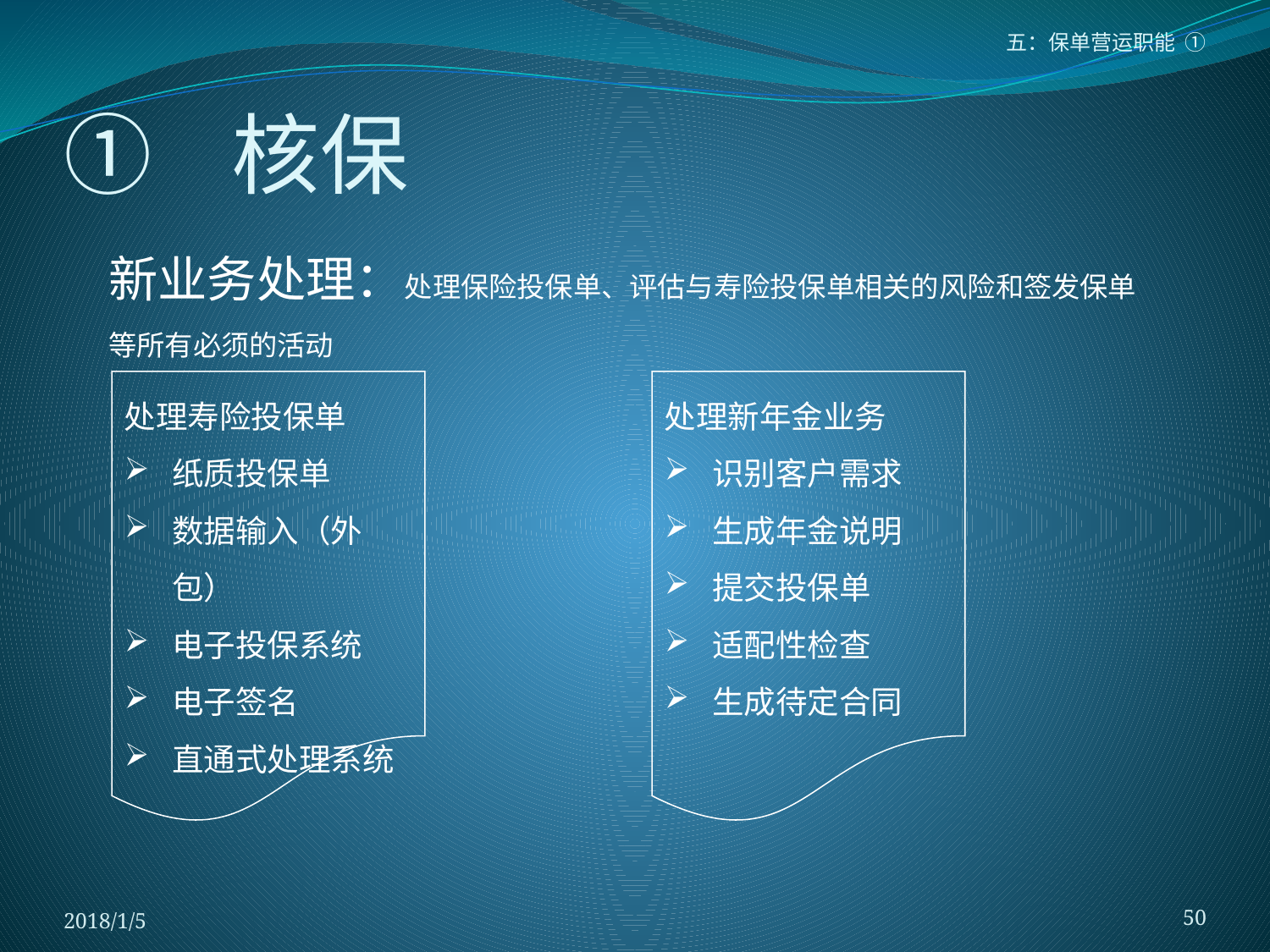

五：保单营运职能  ①
# ①   核保
新业务处理：处理保险投保单、评估与寿险投保单相关的风险和签发保单等所有必须的活动
处理寿险投保单
纸质投保单
数据输入（外包）
电子投保系统
电子签名
直通式处理系统
处理新年金业务
识别客户需求
生成年金说明
提交投保单
适配性检查
生成待定合同
2018/1/5
50